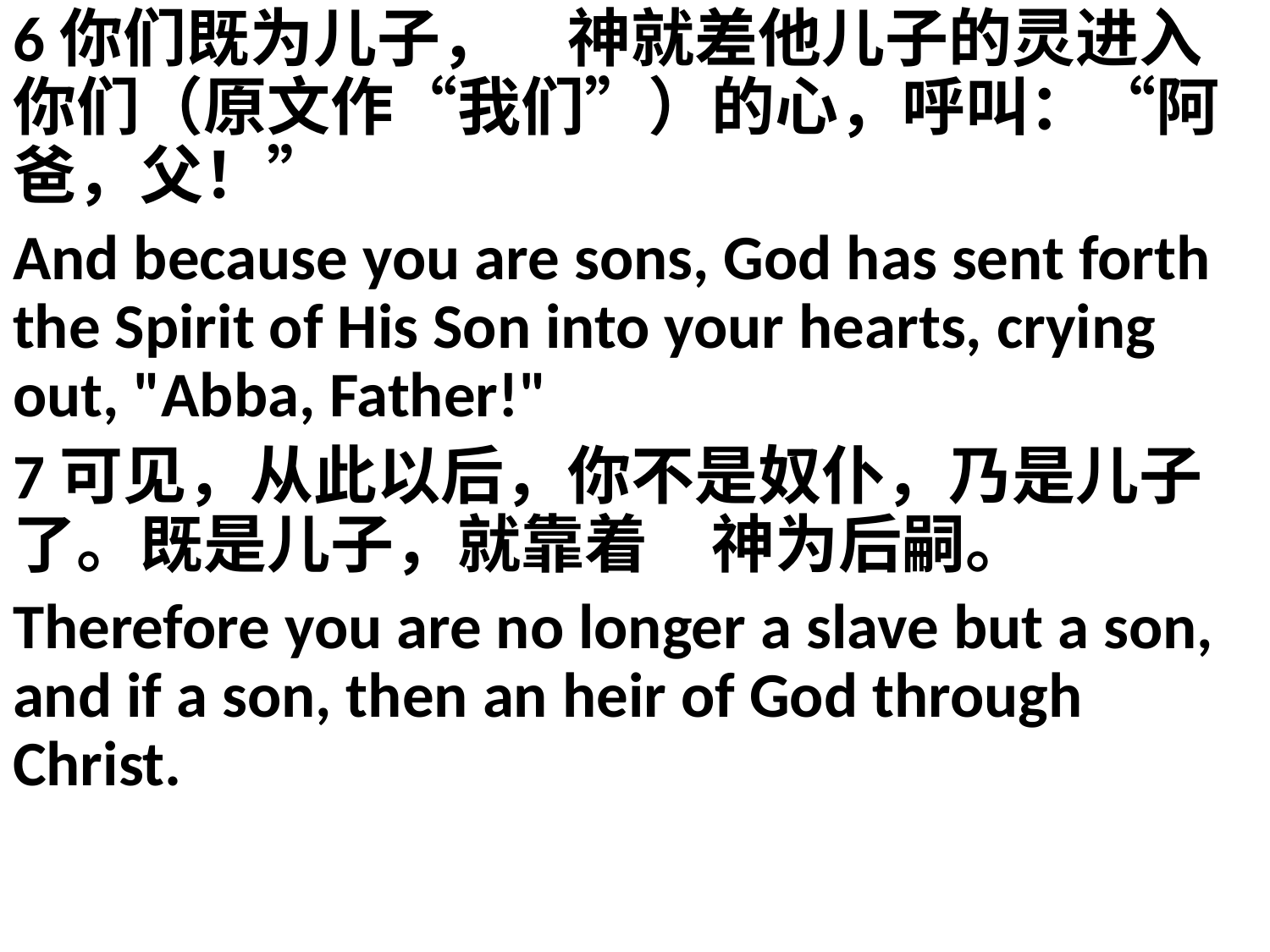

6你们既为儿子，　神就差他儿子的灵进入你们（原文作“我们”）的心，呼叫：“阿爸，父！”
And because you are sons, God has sent forth the Spirit of His Son into your hearts, crying out, "Abba, Father!"
7可见，从此以后，你不是奴仆，乃是儿子了。既是儿子，就靠着　神为后嗣。
Therefore you are no longer a slave but a son, and if a son, then an heir of God through Christ.